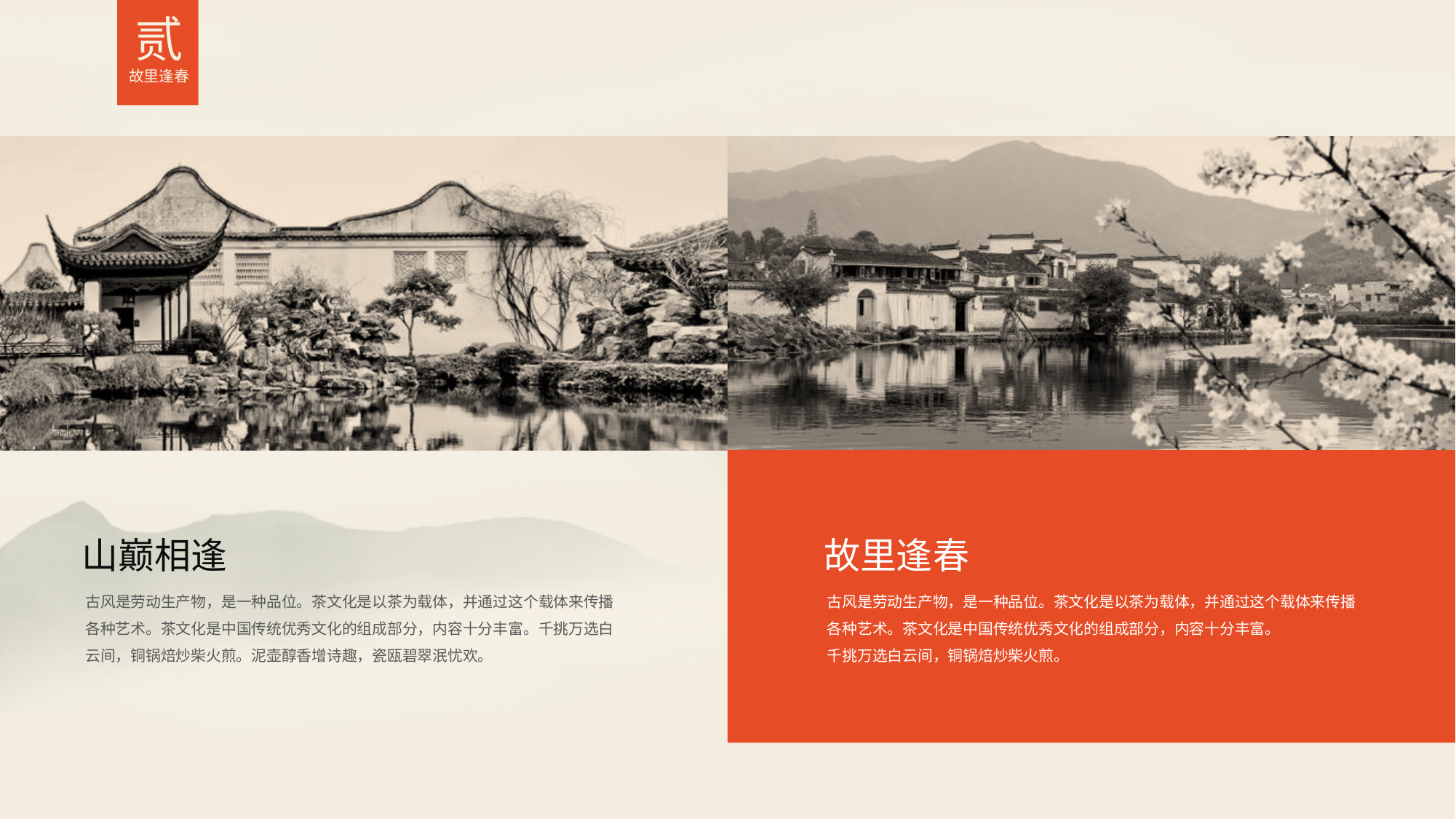

贰
故里逢春

山巅相逢
古风是劳动生产物，是一种品位。茶文化是以茶为载体，并通过这个载体来传播各种艺术。茶文化是中国传统优秀文化的组成部分，内容十分丰富。千挑万选白云间，铜锅焙炒柴火煎。泥壶醇香增诗趣，瓷瓯碧翠泯忧欢。
故里逢春
古风是劳动生产物，是一种品位。茶文化是以茶为载体，并通过这个载体来传播各种艺术。茶文化是中国传统优秀文化的组成部分，内容十分丰富。
千挑万选白云间，铜锅焙炒柴火煎。